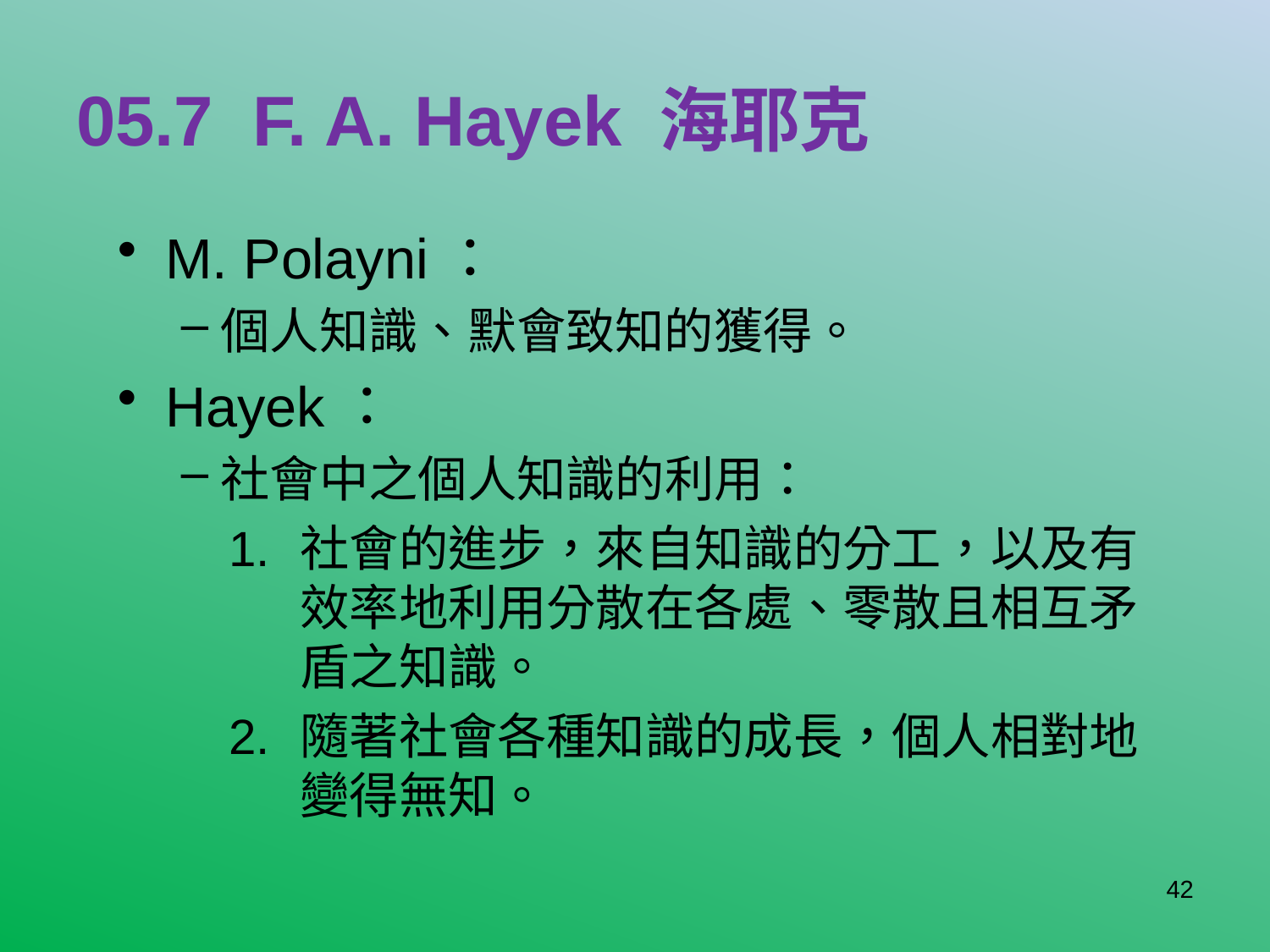

# 05.7  F. A. Hayek 海耶克
M. Polayni：
個人知識、默會致知的獲得。
Hayek：
社會中之個人知識的利用：
社會的進步，來自知識的分工，以及有效率地利用分散在各處、零散且相互矛盾之知識。
隨著社會各種知識的成長，個人相對地變得無知。
42